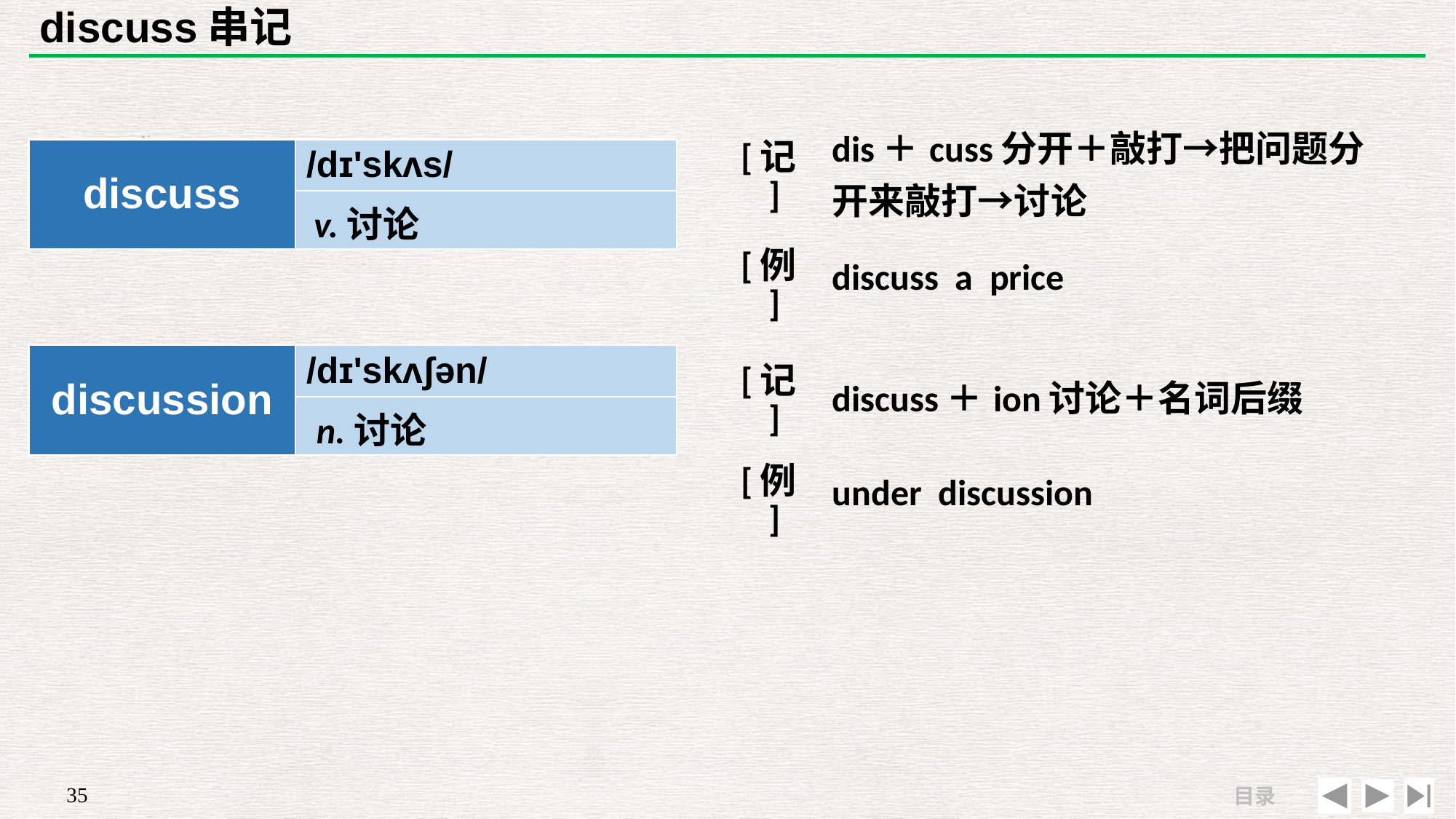

# discuss串记

| [记] | dis＋cuss分开＋敲打→把问题分开来敲打→讨论 |
| --- | --- |
| [例] | discuss a price |
| discuss | /dɪ'skʌs/ |
| --- | --- |
|  |  |
v.讨论
| discussion | /dɪ'skʌʃən/ |
| --- | --- |
|  |  |
| [记] | discuss＋ion讨论＋名词后缀 |
| --- | --- |
| [例] | under discussion |
n.讨论